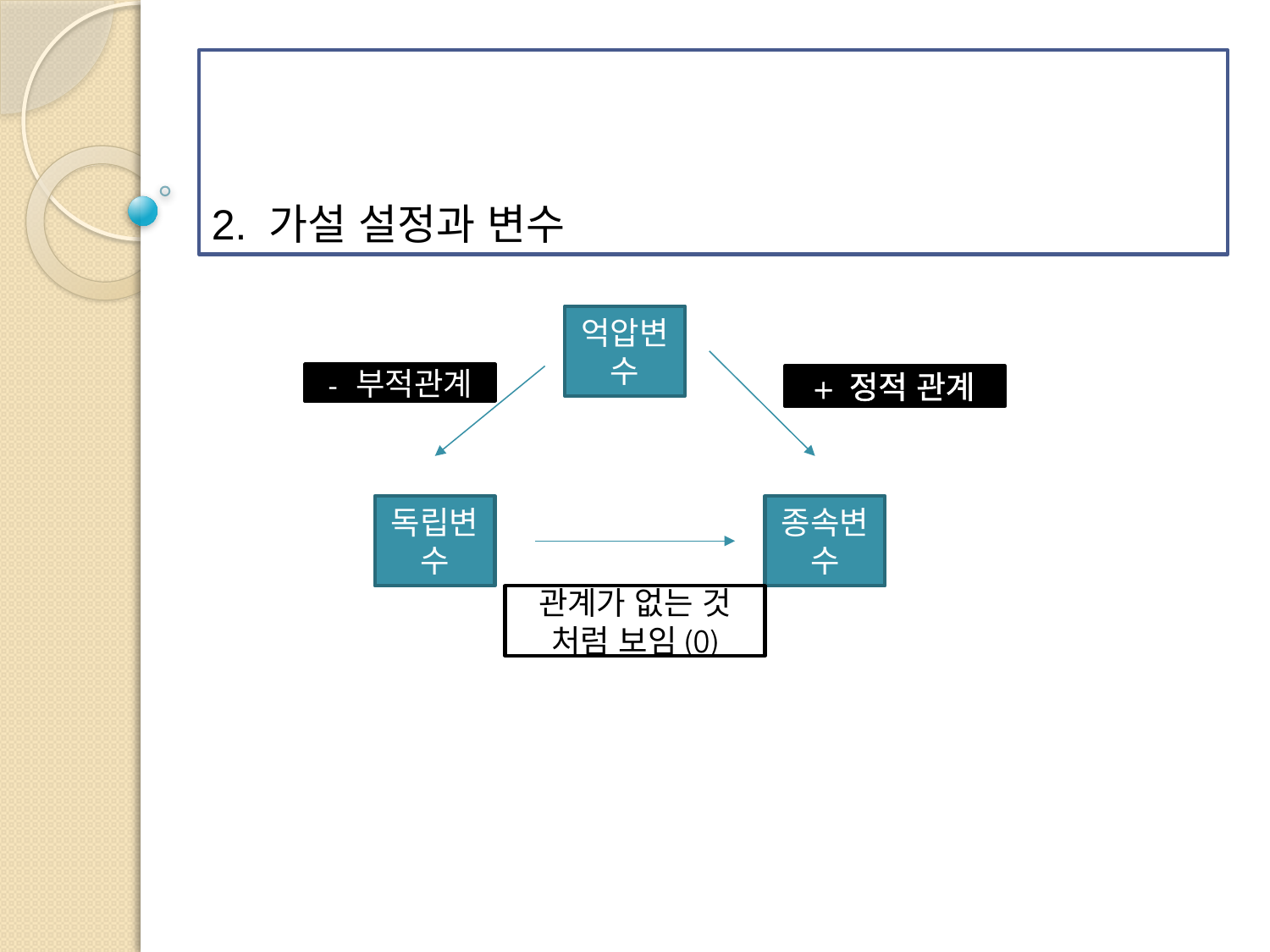

# 2. 가설 설정과 변수

억압변수
- 부적관계
+ 정적 관계
독립변수
종속변수
관계가 없는 것 처럼 보임(0)